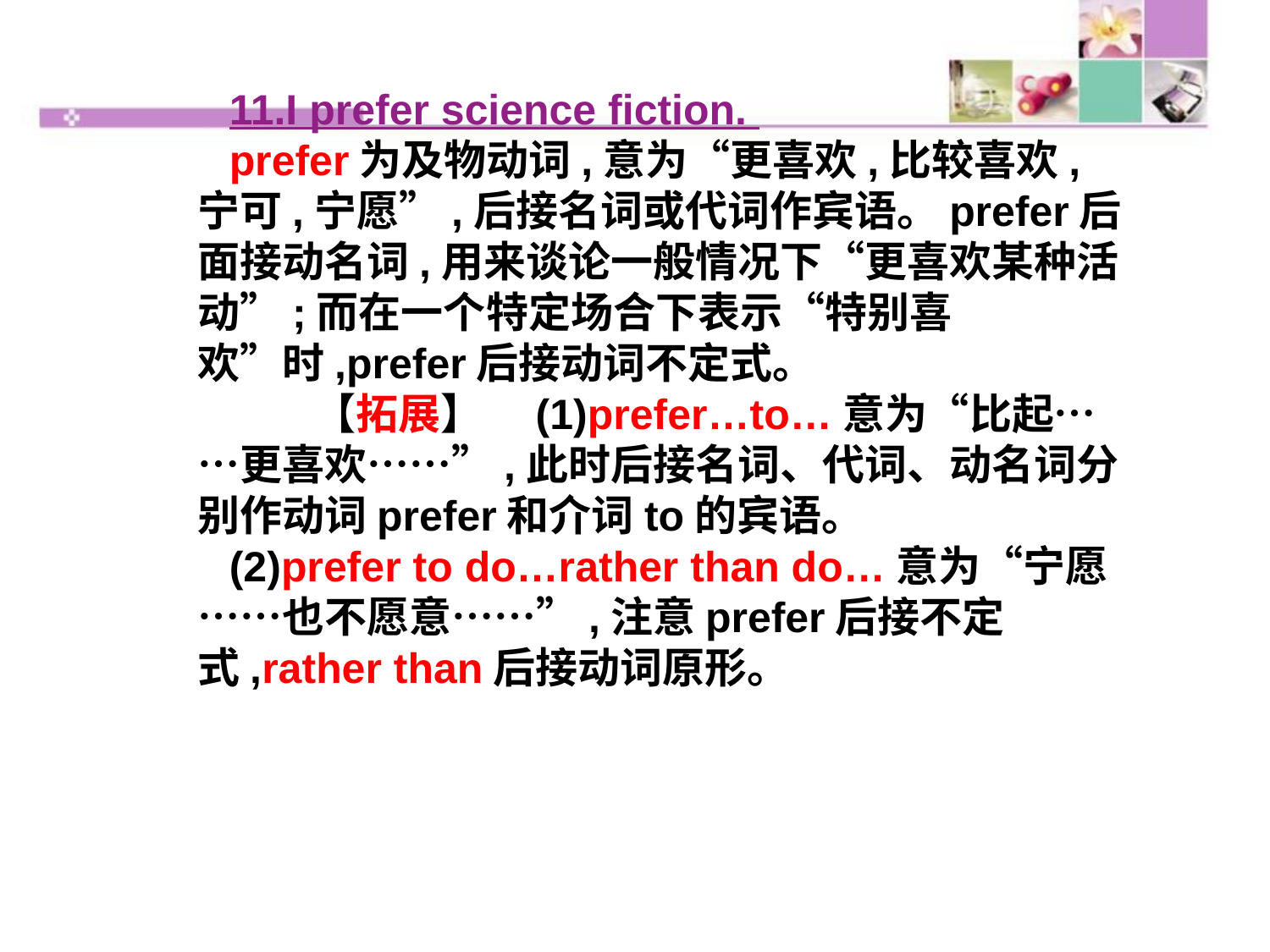

11.I prefer science fiction.
prefer为及物动词,意为“更喜欢,比较喜欢,宁可,宁愿”,后接名词或代词作宾语。prefer后面接动名词,用来谈论一般情况下“更喜欢某种活动”;而在一个特定场合下表示“特别喜欢”时,prefer后接动词不定式。
　　【拓展】　(1)prefer…to…意为“比起……更喜欢……”,此时后接名词、代词、动名词分别作动词prefer和介词to的宾语。
(2)prefer to do…rather than do…意为“宁愿……也不愿意……”,注意prefer后接不定式,rather than后接动词原形。